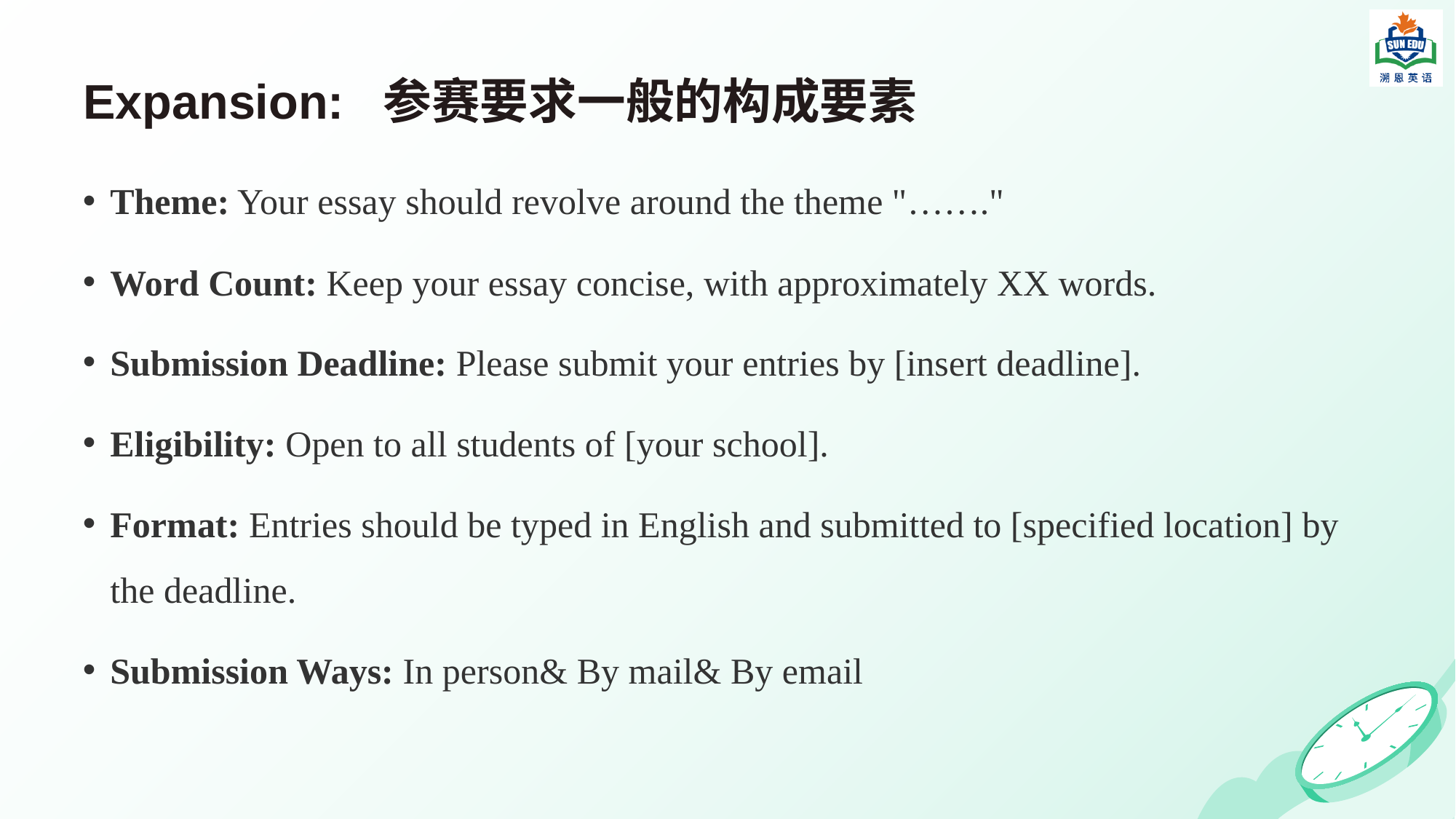

# Expansion:  参赛要求一般的构成要素
Theme: Your essay should revolve around the theme "……."
Word Count: Keep your essay concise, with approximately XX words.
Submission Deadline: Please submit your entries by [insert deadline].
Eligibility: Open to all students of [your school].
Format: Entries should be typed in English and submitted to [specified location] by the deadline.
Submission Ways: In person& By mail& By email